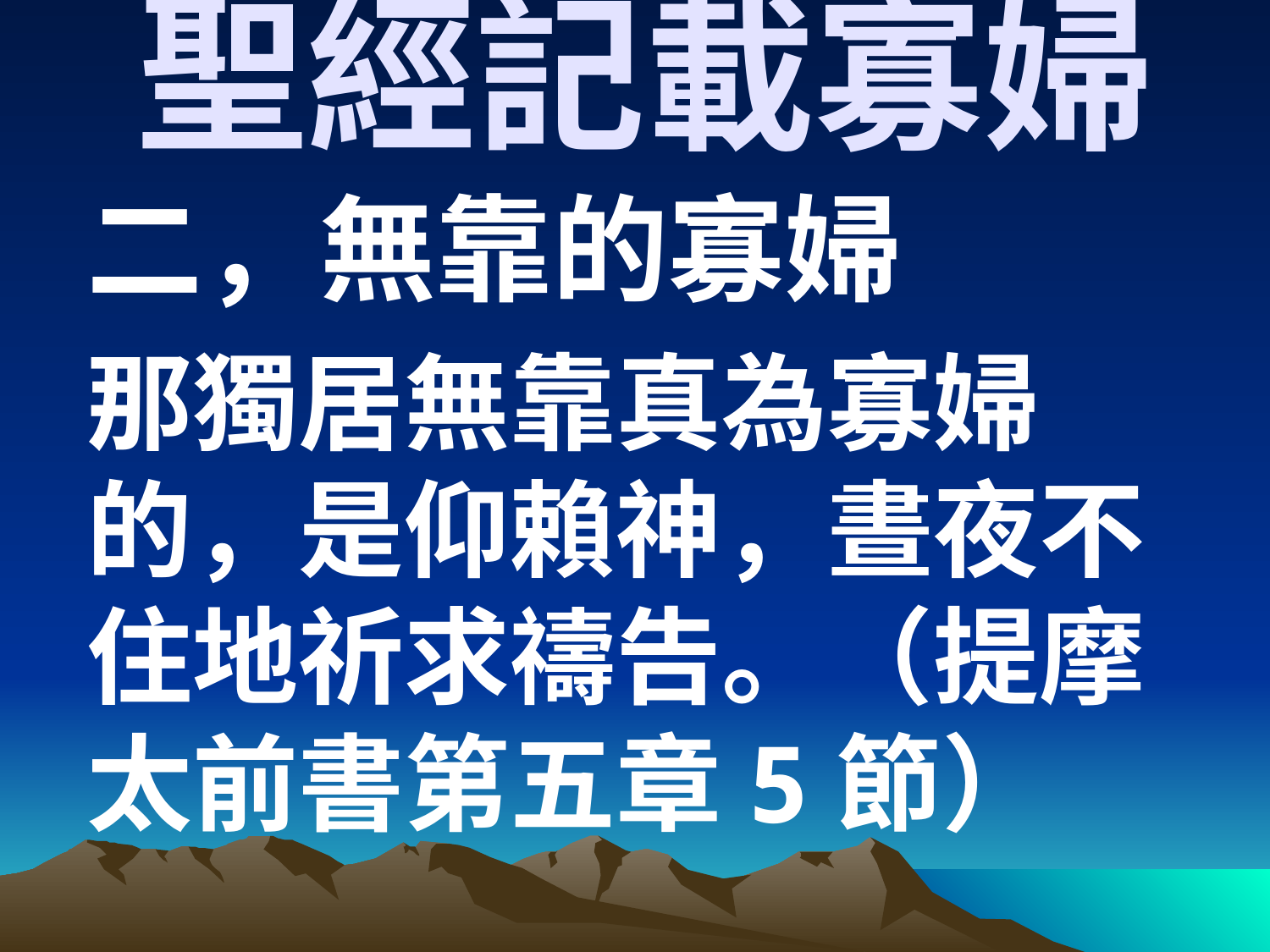

# 聖經記載寡婦
二，無靠的寡婦
那獨居無靠真為寡婦的，是仰賴神，晝夜不住地祈求禱告。（提摩太前書第五章5節）